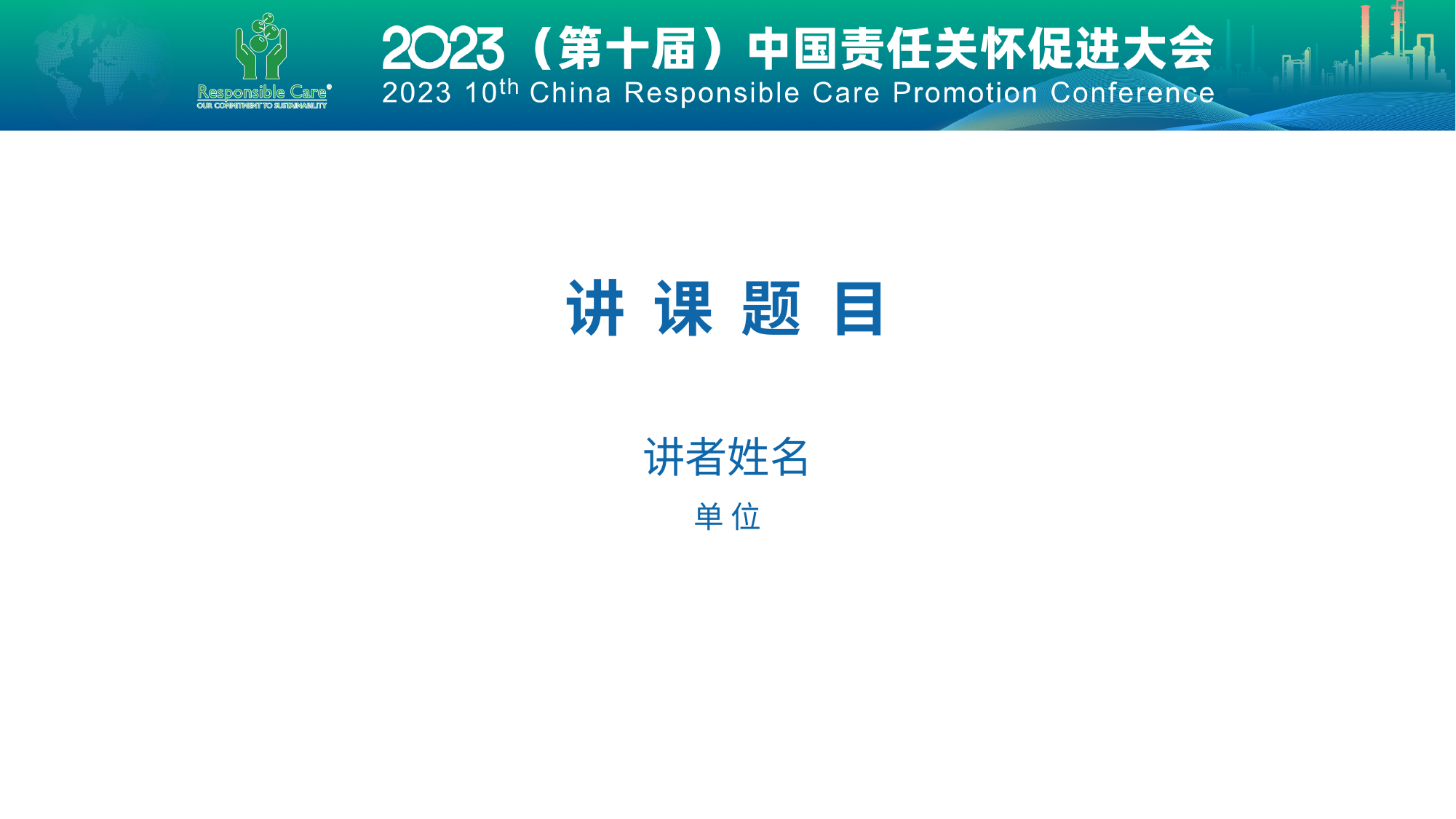

# 讲  课  题  目
讲者姓名
单 位